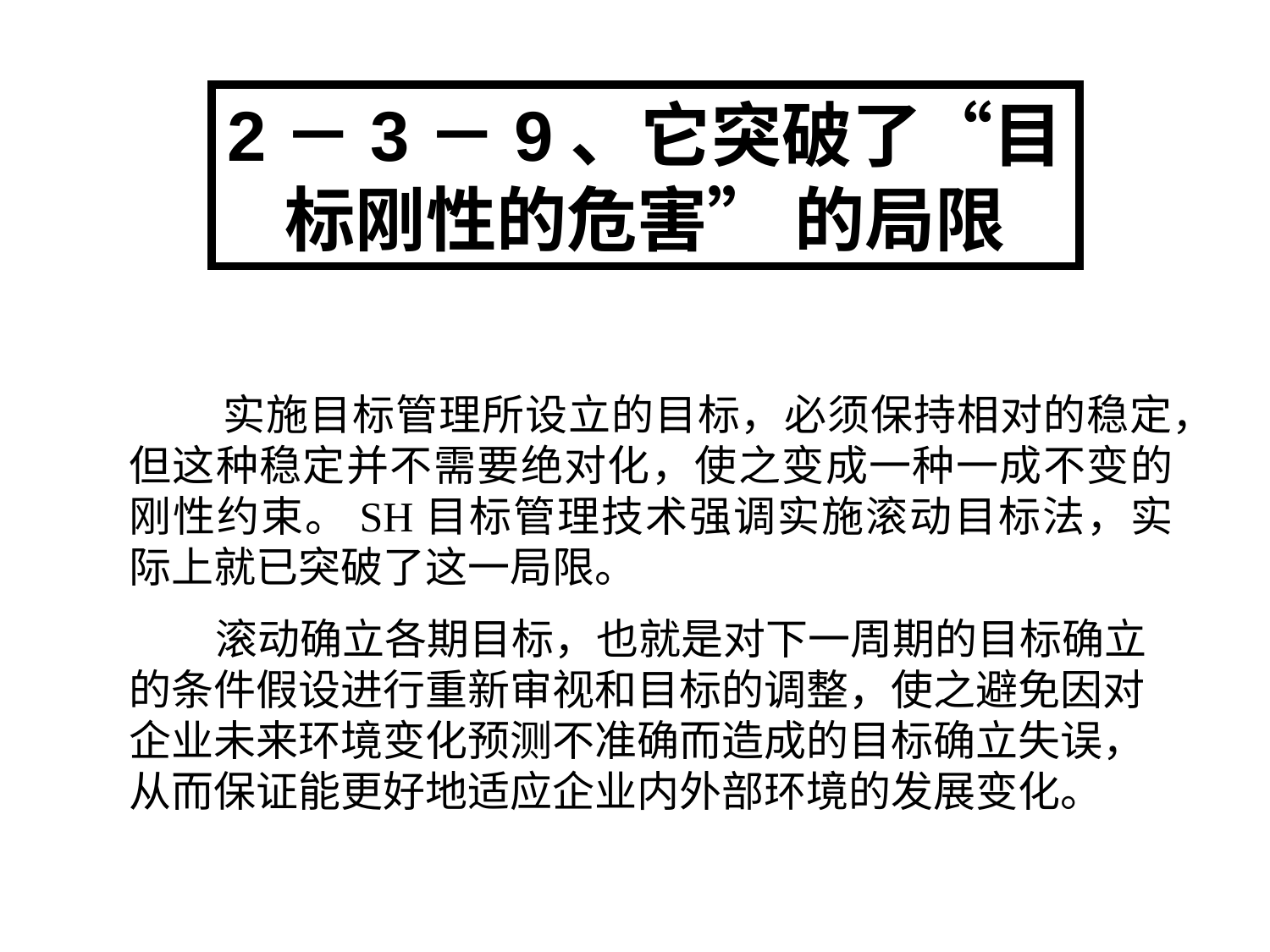

2－3－9、它突破了“目标刚性的危害” 的局限
        实施目标管理所设立的目标，必须保持相对的稳定，但这种稳定并不需要绝对化，使之变成一种一成不变的刚性约束。SH目标管理技术强调实施滚动目标法，实际上就已突破了这一局限。
        滚动确立各期目标，也就是对下一周期的目标确立的条件假设进行重新审视和目标的调整，使之避免因对企业未来环境变化预测不准确而造成的目标确立失误，从而保证能更好地适应企业内外部环境的发展变化。